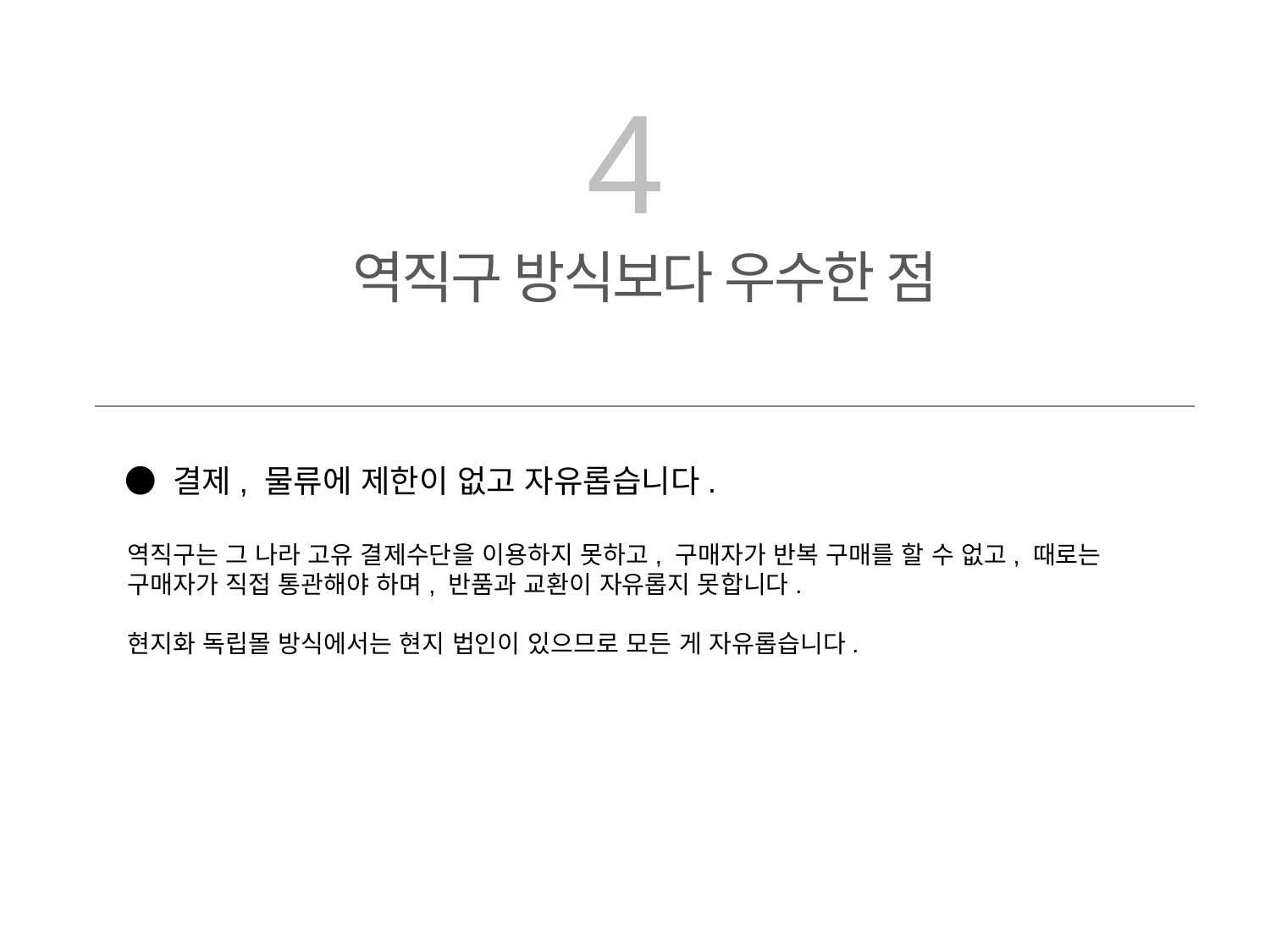

4
역직구 방식보다 우수한 점
● 결제, 물류에 제한이 없고 자유롭습니다.
역직구는 그 나라 고유 결제수단을 이용하지 못하고, 구매자가 반복 구매를 할 수 없고, 때로는 구매자가 직접 통관해야 하며, 반품과 교환이 자유롭지 못합니다.

현지화 독립몰 방식에서는 현지 법인이 있으므로 모든 게 자유롭습니다.